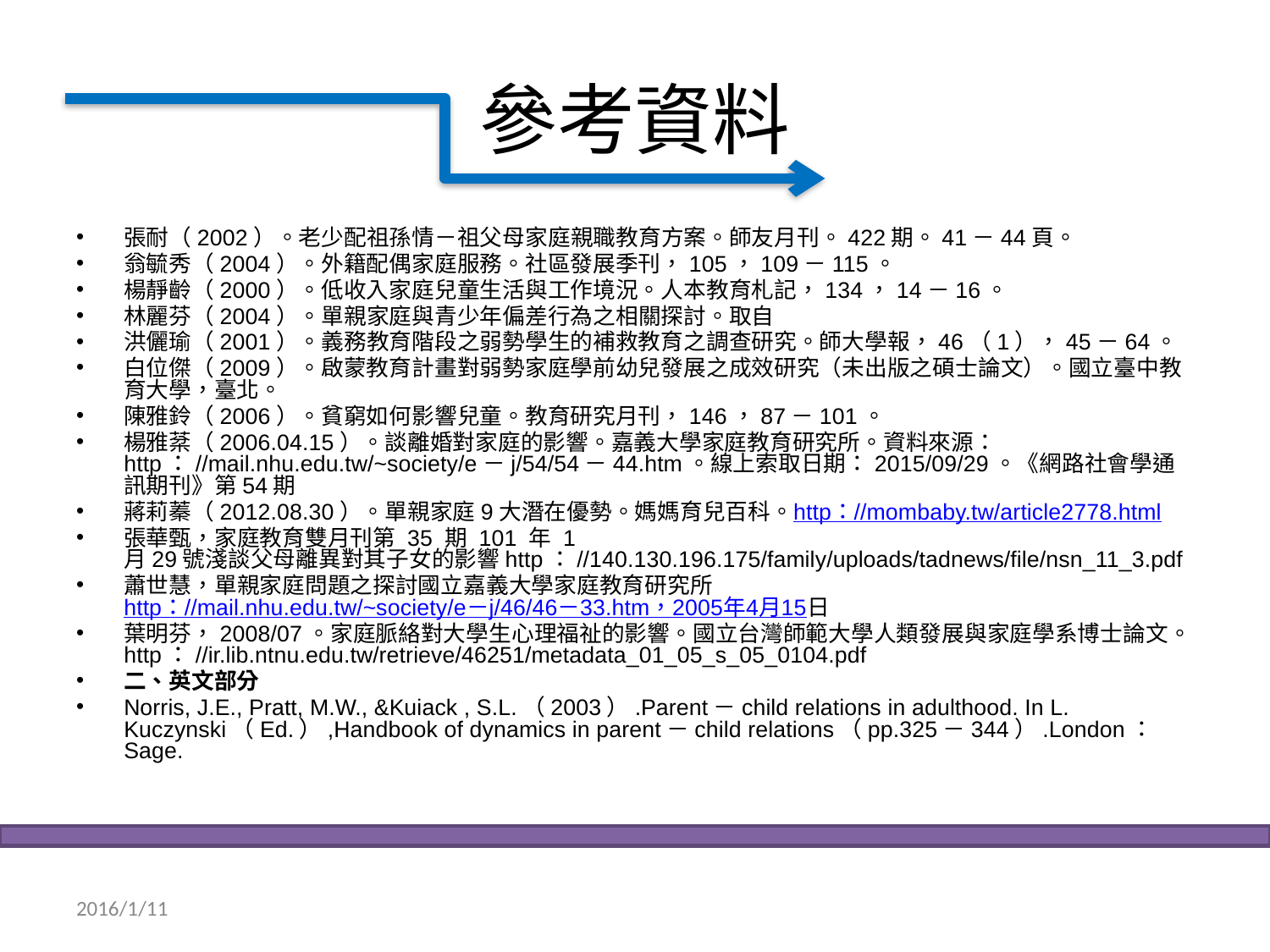

# 參考資料
張耐（2002）。老少配祖孫情－祖父母家庭親職教育方案。師友月刊。422期。41－44頁。
翁毓秀（2004）。外籍配偶家庭服務。社區發展季刊，105，109－115。
楊靜齡（2000）。低收入家庭兒童生活與工作境況。人本教育札記，134，14－16。
林麗芬（2004）。單親家庭與青少年偏差行為之相關探討。取自
洪儷瑜（2001）。義務教育階段之弱勢學生的補救教育之調查研究。師大學報，46（1），45－64。
白位傑（2009）。啟蒙教育計畫對弱勢家庭學前幼兒發展之成效研究（未出版之碩士論文）。國立臺中教育大學，臺北。
陳雅鈴（2006）。貧窮如何影響兒童。教育研究月刊，146，87－101。
楊雅棻（2006.04.15）。談離婚對家庭的影響。嘉義大學家庭教育研究所。資料來源： http：//mail.nhu.edu.tw/~society/e－j/54/54－44.htm。線上索取日期：2015/09/29。《網路社會學通訊期刊》第54期
蔣莉蓁（2012.08.30）。單親家庭9大潛在優勢。媽媽育兒百科。http：//mombaby.tw/article2778.html
張華甄，家庭教育雙月刊第 35 期 101 年 1 月29號淺談父母離異對其子女的影響http：//140.130.196.175/family/uploads/tadnews/file/nsn_11_3.pdf
蕭世慧，單親家庭問題之探討國立嘉義大學家庭教育研究所http：//mail.nhu.edu.tw/~society/e－j/46/46－33.htm，2005年4月15日
葉明芬，2008/07。家庭脈絡對大學生心理福祉的影響。國立台灣師範大學人類發展與家庭學系博士論文。http：//ir.lib.ntnu.edu.tw/retrieve/46251/metadata_01_05_s_05_0104.pdf
二、英文部分
Norris, J.E., Pratt, M.W., &Kuiack , S.L.（2003）.Parent－child relations in adulthood. In L. Kuczynski（Ed.）,Handbook of dynamics in parent－child relations（pp.325－344）.London： Sage.

2016/1/11